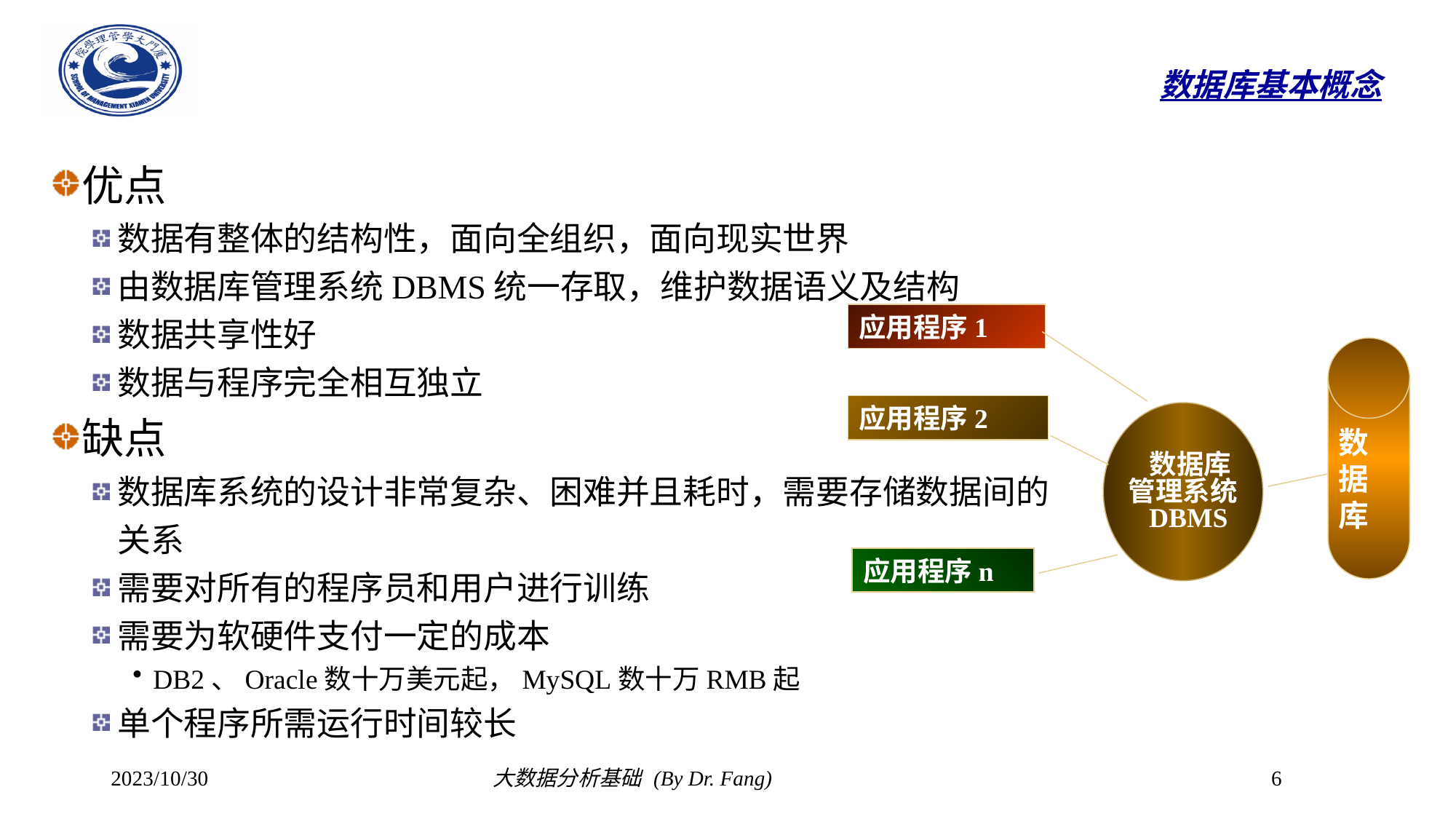

# 数据库基本概念
优点
数据有整体的结构性，面向全组织，面向现实世界
由数据库管理系统DBMS统一存取，维护数据语义及结构
数据共享性好
数据与程序完全相互独立
缺点
数据库系统的设计非常复杂、困难并且耗时，需要存储数据间的关系
需要对所有的程序员和用户进行训练
需要为软硬件支付一定的成本
DB2、Oracle数十万美元起，MySQL数十万RMB起
单个程序所需运行时间较长

应用程序1
数据库

应用程序2

  数据库
管理系统
   DBMS
…

应用程序n

2023/10/30
大数据分析基础 (By Dr. Fang)
6